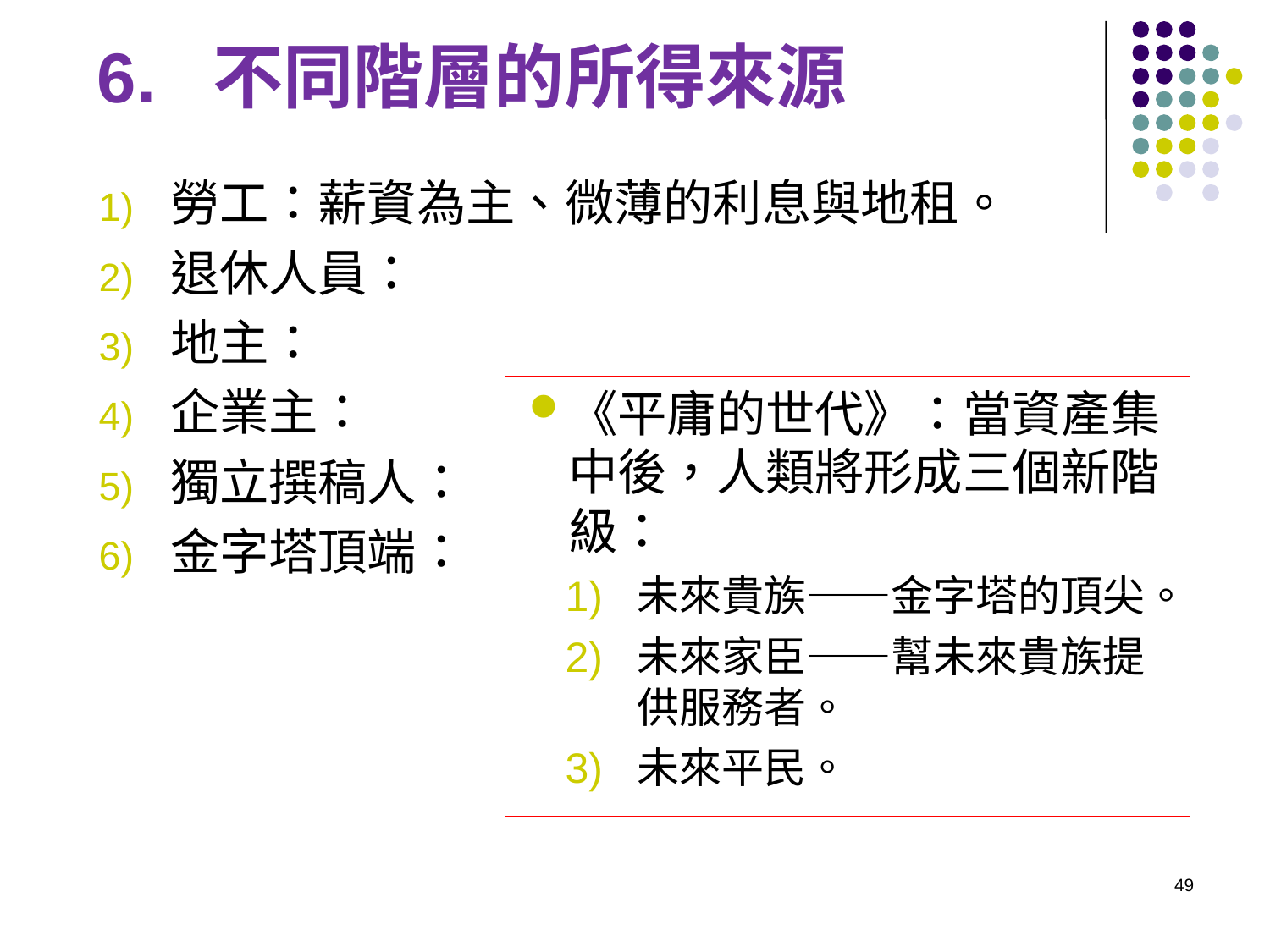

6.  不同階層的所得來源
勞工：薪資為主、微薄的利息與地租。
退休人員：
地主：
企業主：
獨立撰稿人：
金字塔頂端：
《平庸的世代》：當資產集中後，人類將形成三個新階級：
未來貴族——金字塔的頂尖。
未來家臣——幫未來貴族提供服務者。
未來平民。
49